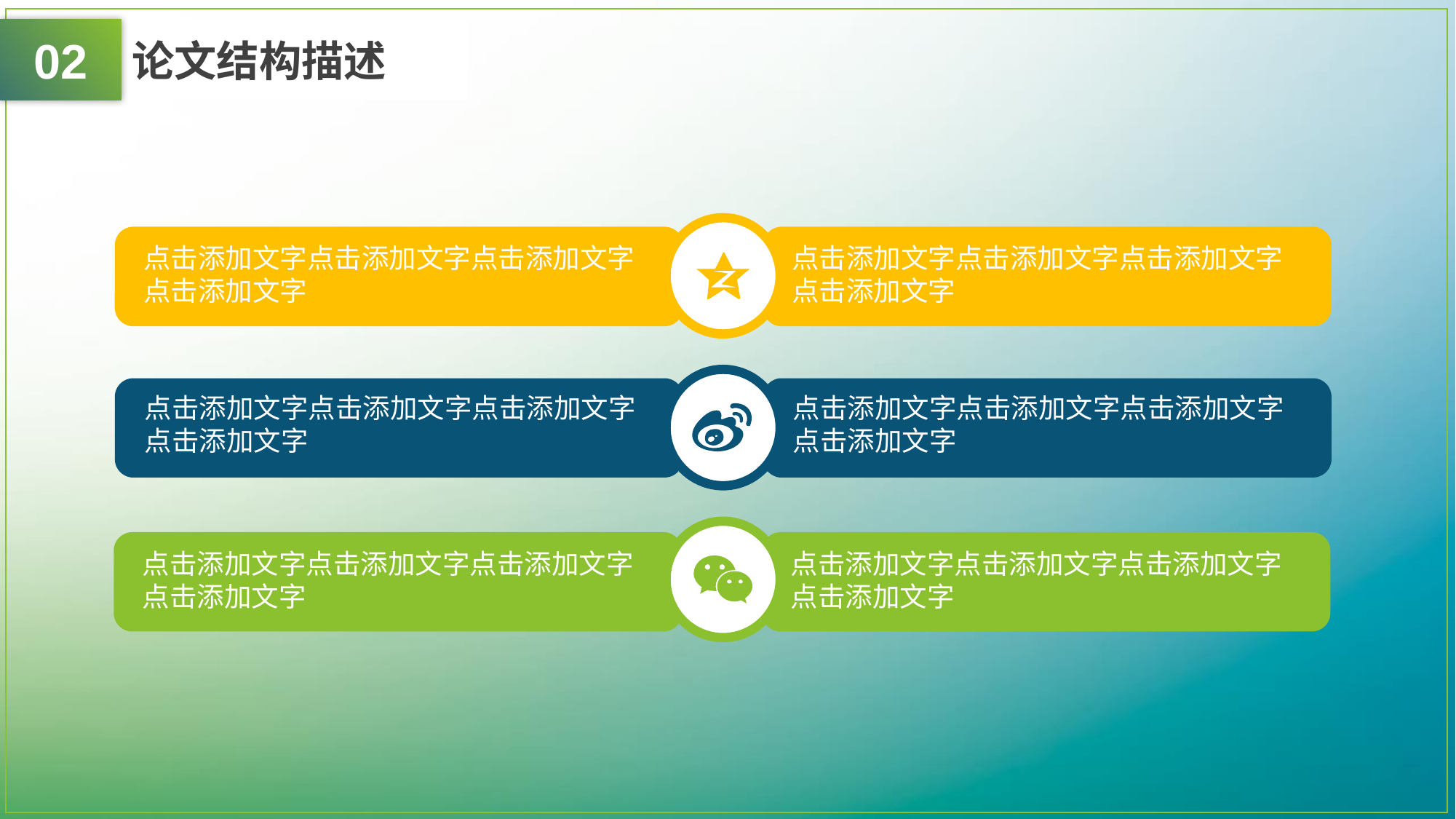

02
论文结构描述

点击添加文字点击添加文字点击添加文字点击添加文字
点击添加文字点击添加文字点击添加文字点击添加文字

点击添加文字点击添加文字点击添加文字点击添加文字
点击添加文字点击添加文字点击添加文字点击添加文字

点击添加文字点击添加文字点击添加文字点击添加文字
点击添加文字点击添加文字点击添加文字点击添加文字